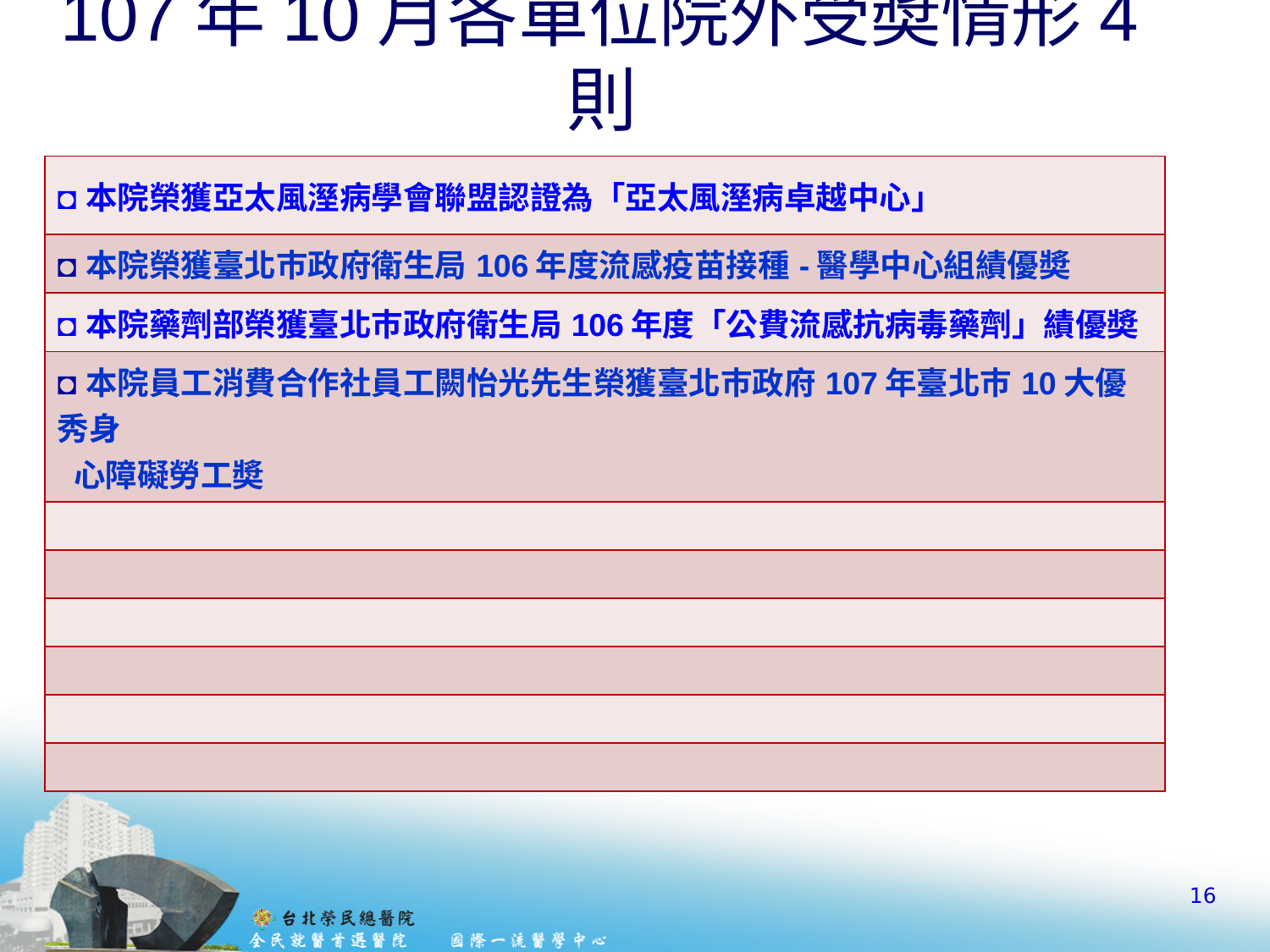

# 107年10月各單位院外受奬情形4則
| ◘本院榮獲亞太風溼病學會聯盟認證為「亞太風溼病卓越中心」 |
| --- |
| ◘本院榮獲臺北巿政府衛生局106年度流感疫苗接種-醫學中心組績優奬 |
| ◘本院藥劑部榮獲臺北巿政府衛生局106年度「公費流感抗病毒藥劑」績優奬 |
| ◘本院員工消費合作社員工闕怡光先生榮獲臺北巿政府107年臺北巿10大優秀身 心障礙勞工奬 |
|  |
|  |
|  |
|  |
|  |
|  |
16